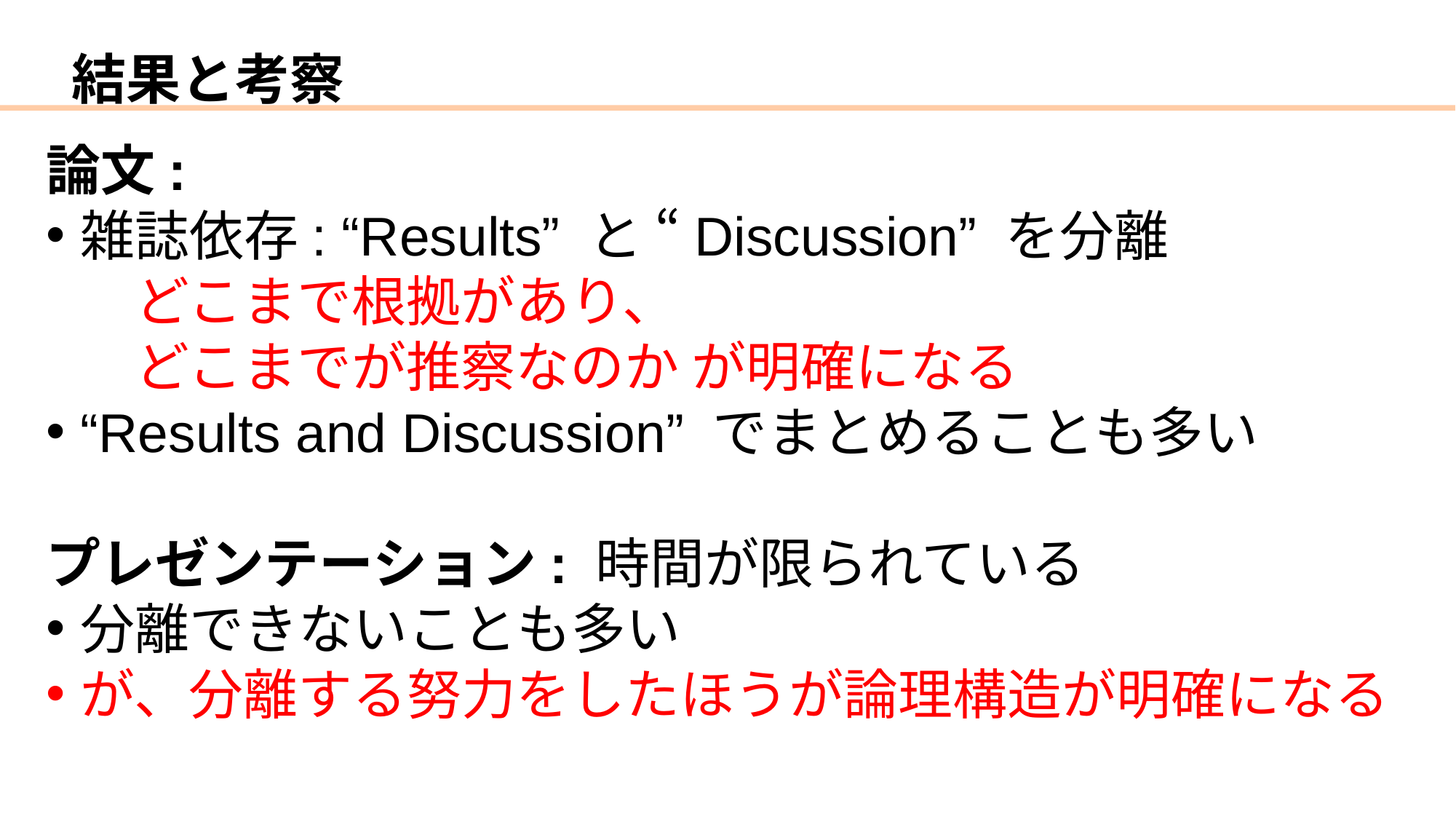

# 結果と考察
論文:
雑誌依存: “Results” と “Discussion” を分離
　どこまで根拠があり、
　どこまでが推察なのか が明確になる
“Results and Discussion” でまとめることも多い

プレゼンテーション: 時間が限られている
分離できないことも多い
が、分離する努力をしたほうが論理構造が明確になる